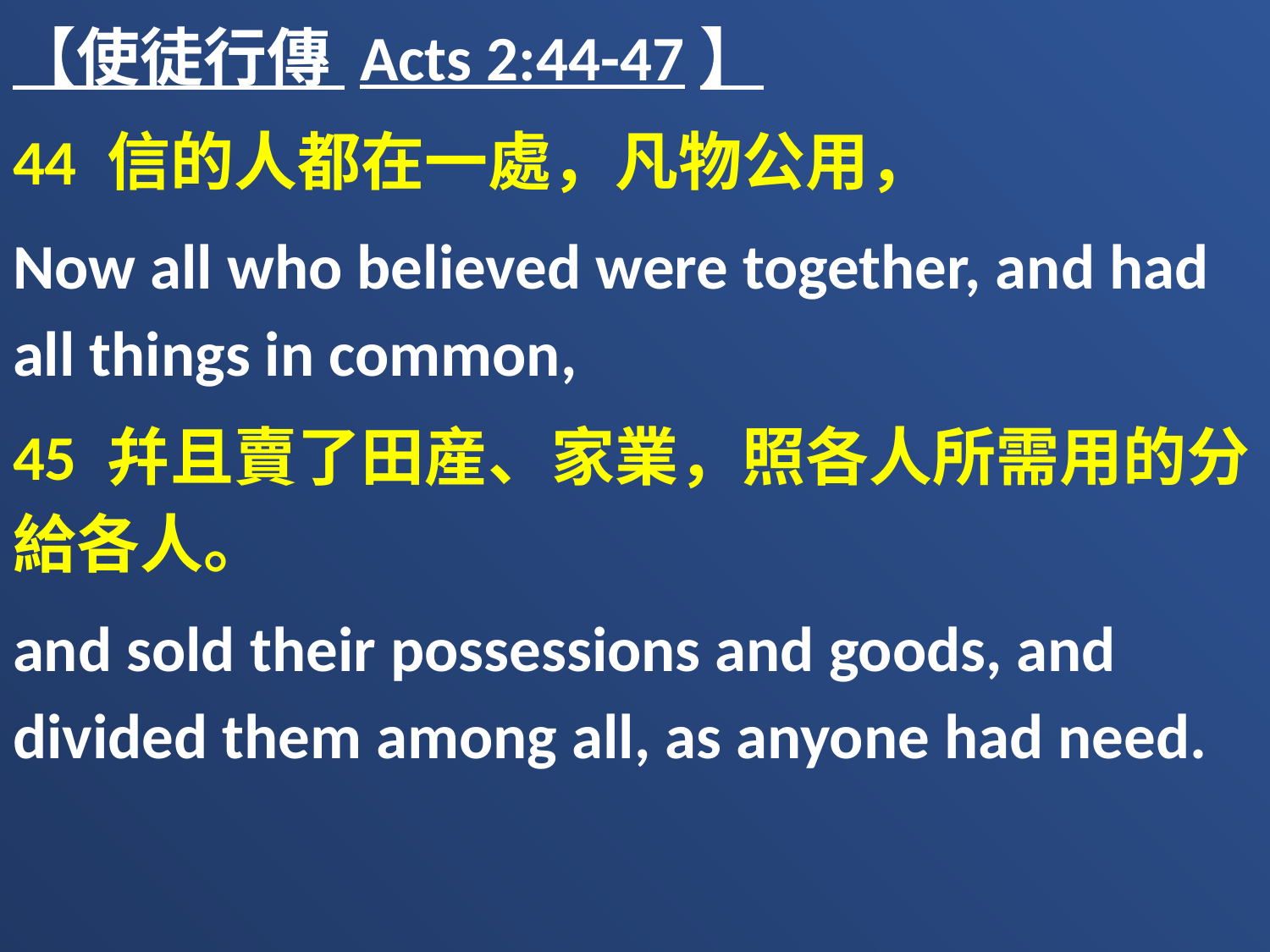

【使徒行傳 Acts 2:44-47】
44 信的人都在一處，凡物公用，
Now all who believed were together, and had all things in common,
45 幷且賣了田産、家業，照各人所需用的分給各人。
and sold their possessions and goods, and divided them among all, as anyone had need.